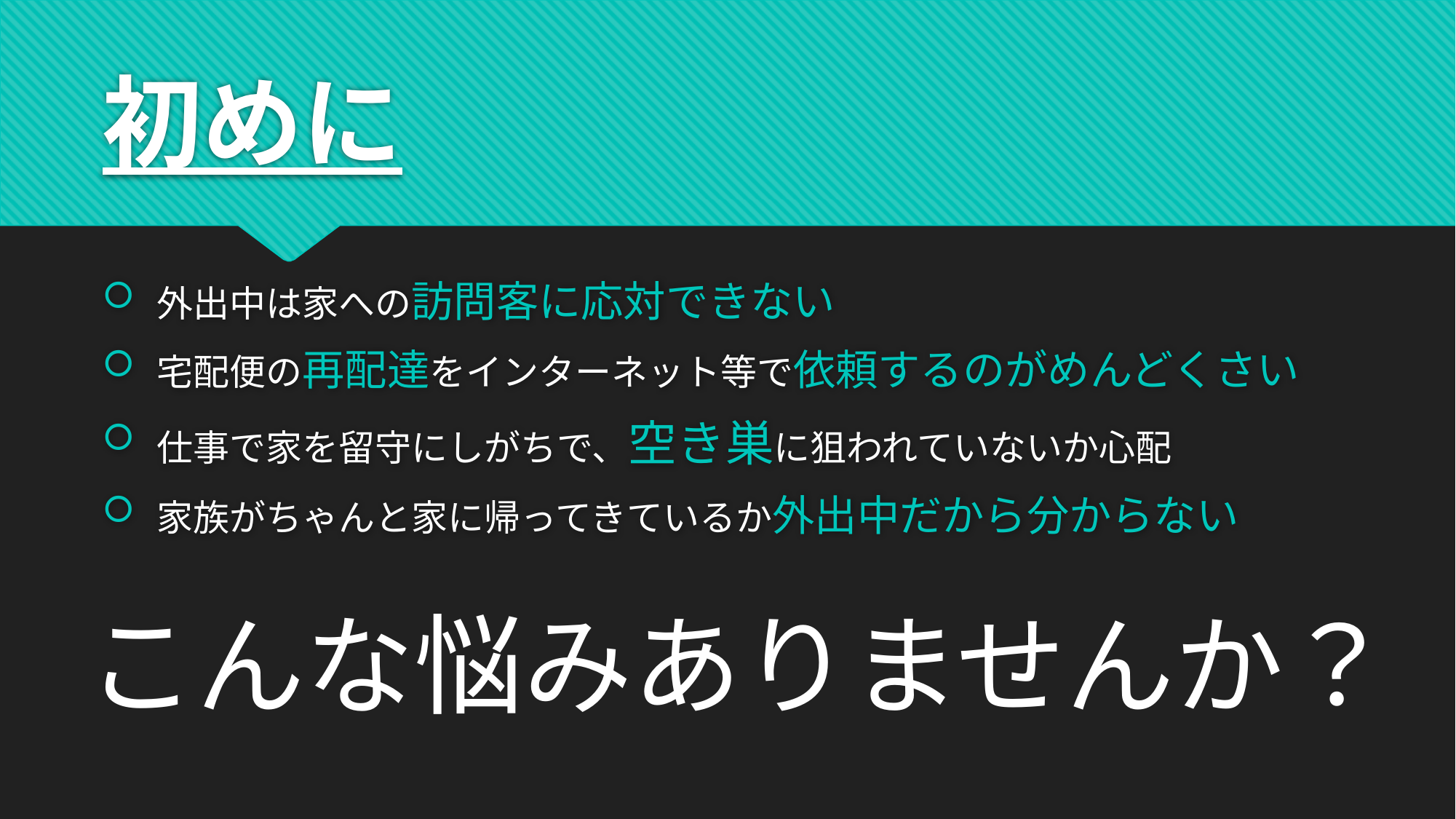

# 初めに
外出中は家への訪問客に応対できない
宅配便の再配達をインターネット等で依頼するのがめんどくさい
仕事で家を留守にしがちで、空き巣に狙われていないか心配
家族がちゃんと家に帰ってきているか外出中だから分からない
こんな悩みありませんか？